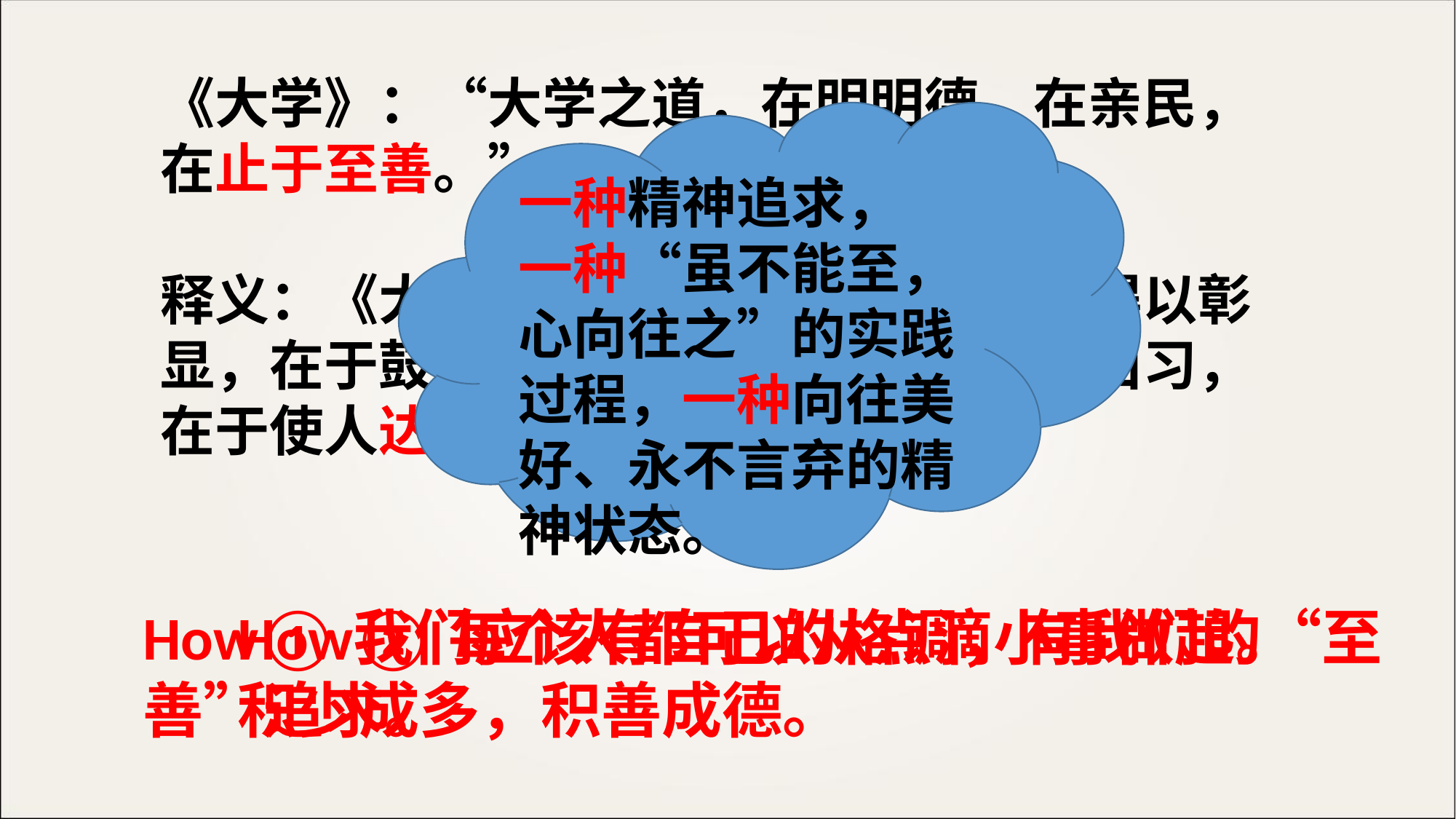

《大学》：“大学之道，在明明德，在亲民，在止于至善。”

释义：《大学》的主旨在于使人的美德得以彰显，在于鼓励天下的人革除自己身上的旧习，在于使人达到完美的境界。

一种精神追求，
一种“虽不能至，心向往之”的实践过程，一种向往美好、永不言弃的精神状态。
How①我们应该有自己的格调，有我们的“至善”追求。
How②每个人都可以从点滴小事做起。
积少成多，积善成德。